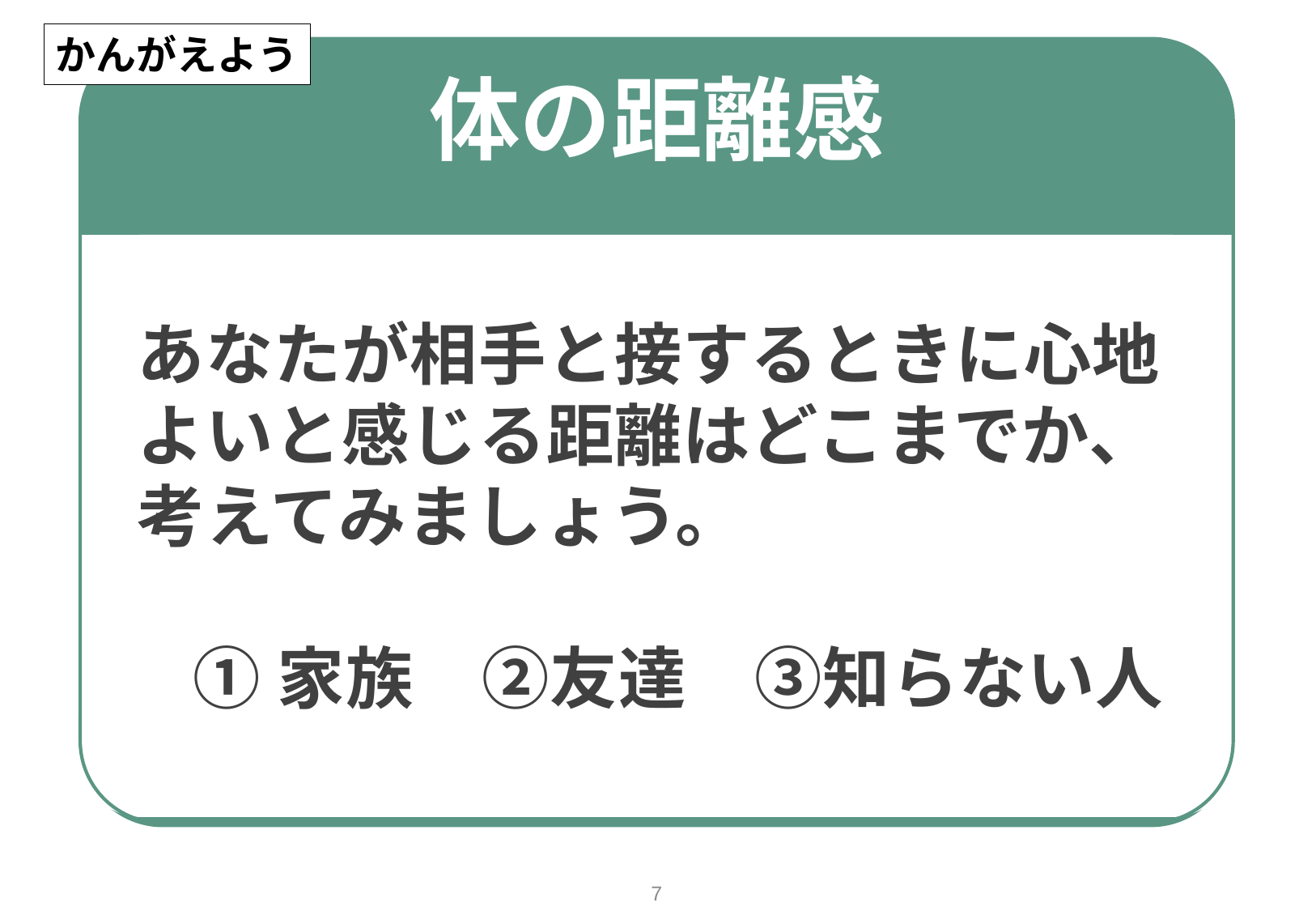

かんがえよう
体の距離感

あなたが相手と接するときに心地よいと感じる距離はどこまでか、考えてみましょう。

①家族　②友達　③知らない人
7